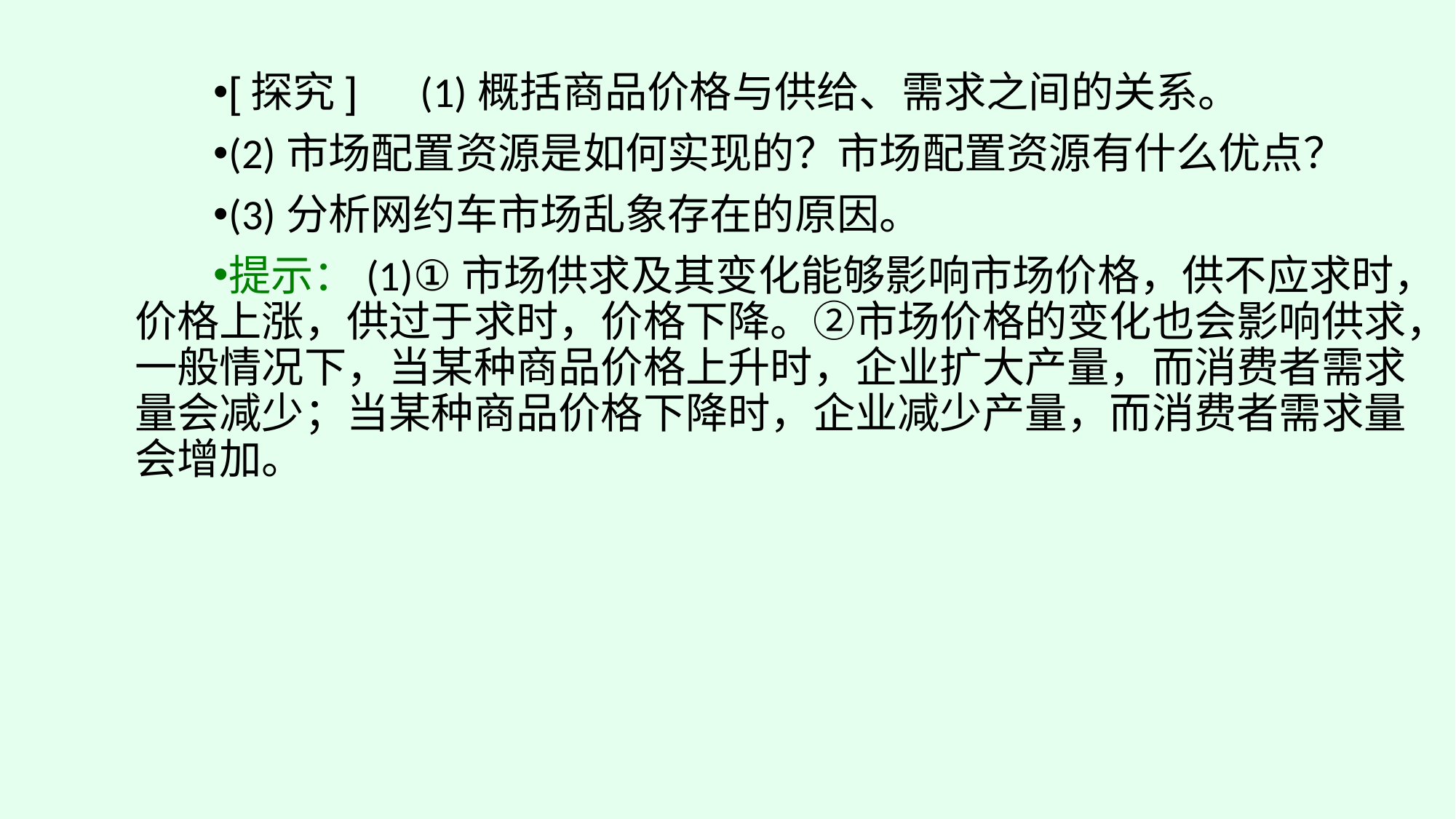

[探究]　(1)概括商品价格与供给、需求之间的关系。
(2)市场配置资源是如何实现的？市场配置资源有什么优点？
(3)分析网约车市场乱象存在的原因。
提示：(1)①市场供求及其变化能够影响市场价格，供不应求时，价格上涨，供过于求时，价格下降。②市场价格的变化也会影响供求，一般情况下，当某种商品价格上升时，企业扩大产量，而消费者需求量会减少；当某种商品价格下降时，企业减少产量，而消费者需求量会增加。